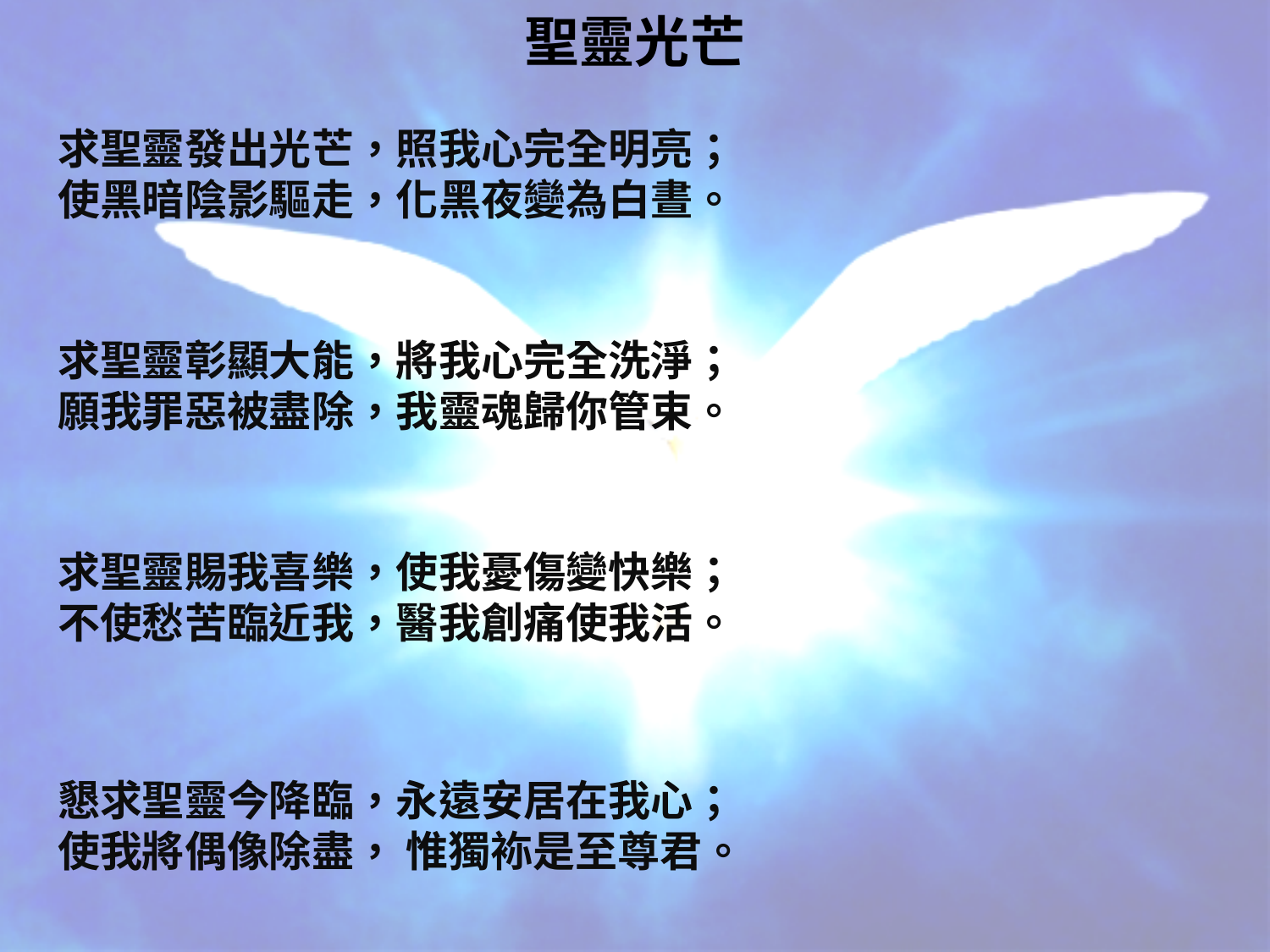

# 聖靈光芒
求聖靈發出光芒，照我心完全明亮；
使黑暗陰影驅走，化黑夜變為白晝。
求聖靈彰顯大能，將我心完全洗淨；
願我罪惡被盡除，我靈魂歸你管束。
求聖靈賜我喜樂，使我憂傷變快樂；
不使愁苦臨近我，醫我創痛使我活。

懇求聖靈今降臨，永遠安居在我心；
使我將偶像除盡， 惟獨袮是至尊君。